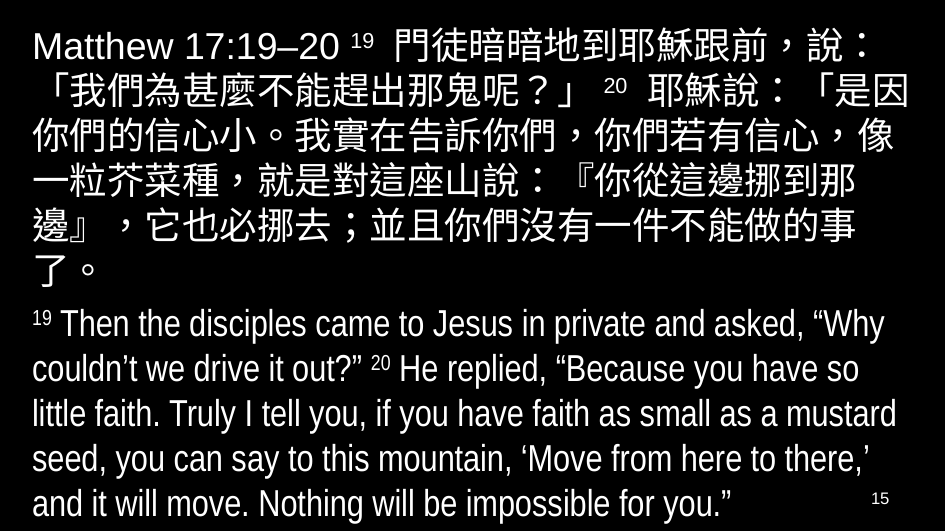

Matthew 17:19–20 19 門徒暗暗地到耶穌跟前，說：「我們為甚麼不能趕出那鬼呢？」20 耶穌說：「是因你們的信心小。我實在告訴你們，你們若有信心，像一粒芥菜種，就是對這座山說：『你從這邊挪到那邊』，它也必挪去；並且你們沒有一件不能做的事了。
19 Then the disciples came to Jesus in private and asked, “Why couldn’t we drive it out?” 20 He replied, “Because you have so little faith. Truly I tell you, if you have faith as small as a mustard seed, you can say to this mountain, ‘Move from here to there,’ and it will move. Nothing will be impossible for you.”

15